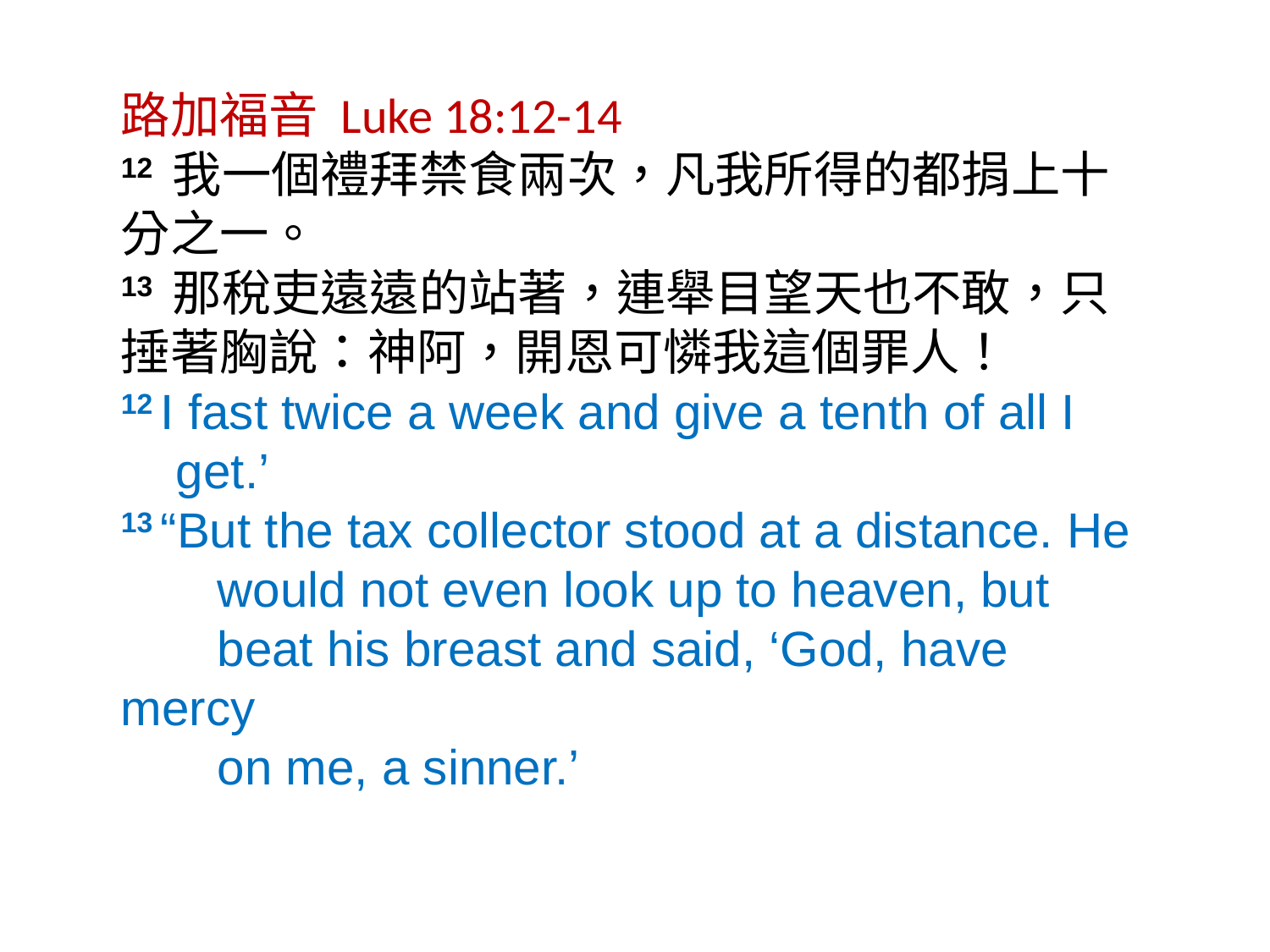

路加福音 Luke 18:12-14
12 我一個禮拜禁食兩次，凡我所得的都捐上十分之一。
13 那稅吏遠遠的站著，連舉目望天也不敢，只捶著胸說：神阿，開恩可憐我這個罪人！
12 I fast twice a week and give a tenth of all I
    get.’
13 “But the tax collector stood at a distance. He
       would not even look up to heaven, but
       beat his breast and said, ‘God, have mercy
       on me, a sinner.’